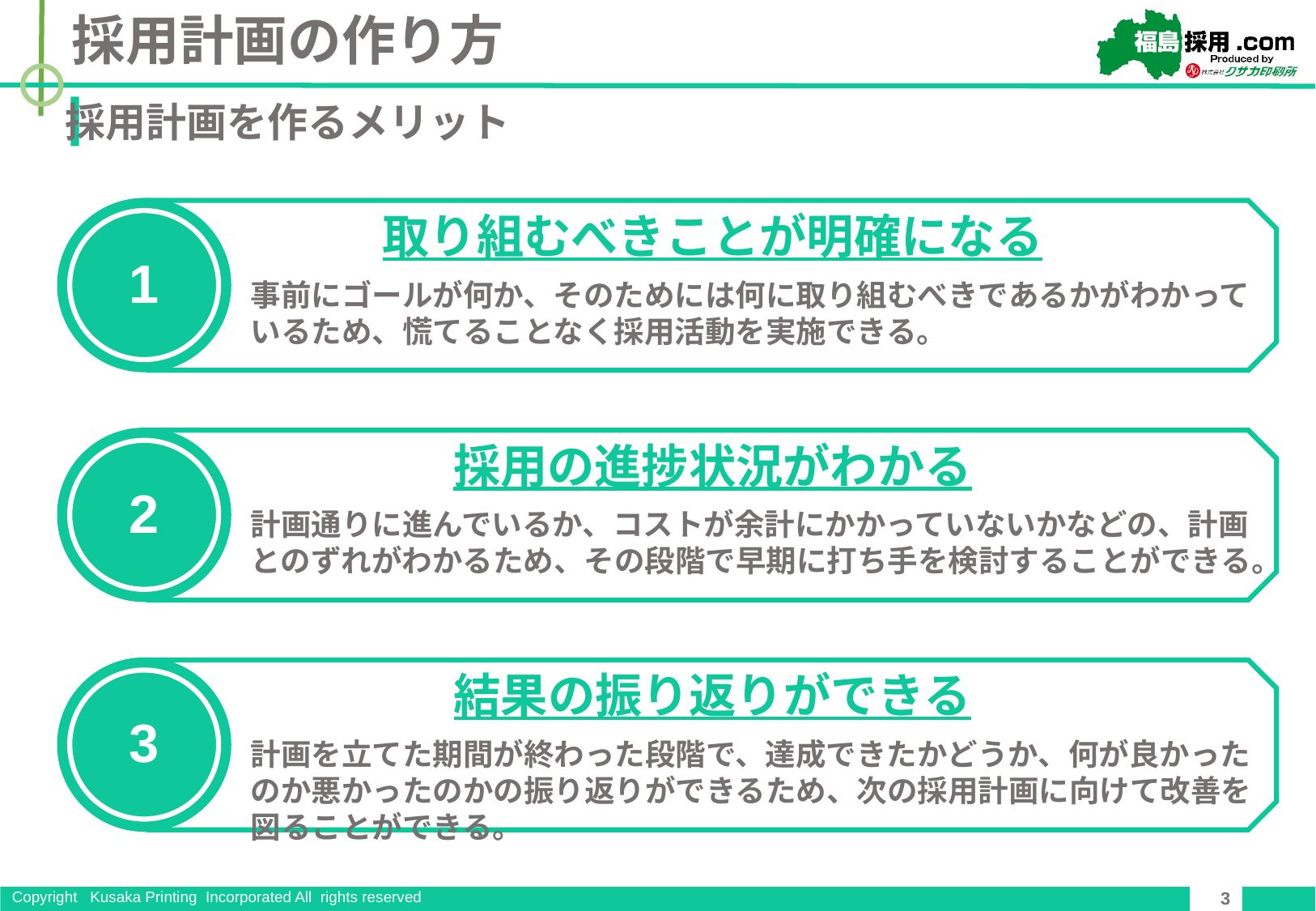

# 採用計画の作り方
採用計画を作るメリット

取り組むべきことが明確になる

1
事前にゴールが何か、そのためには何に取り組むべきであるかがわかっているため、慌てることなく採用活動を実施できる。

採用の進捗状況がわかる

2
計画通りに進んでいるか、コストが余計にかかっていないかなどの、計画とのずれがわかるため、その段階で早期に打ち手を検討することができる。

結果の振り返りができる

3
計画を立てた期間が終わった段階で、達成できたかどうか、何が良かったのか悪かったのかの振り返りができるため、次の採用計画に向けて改善を図ることができる。
3